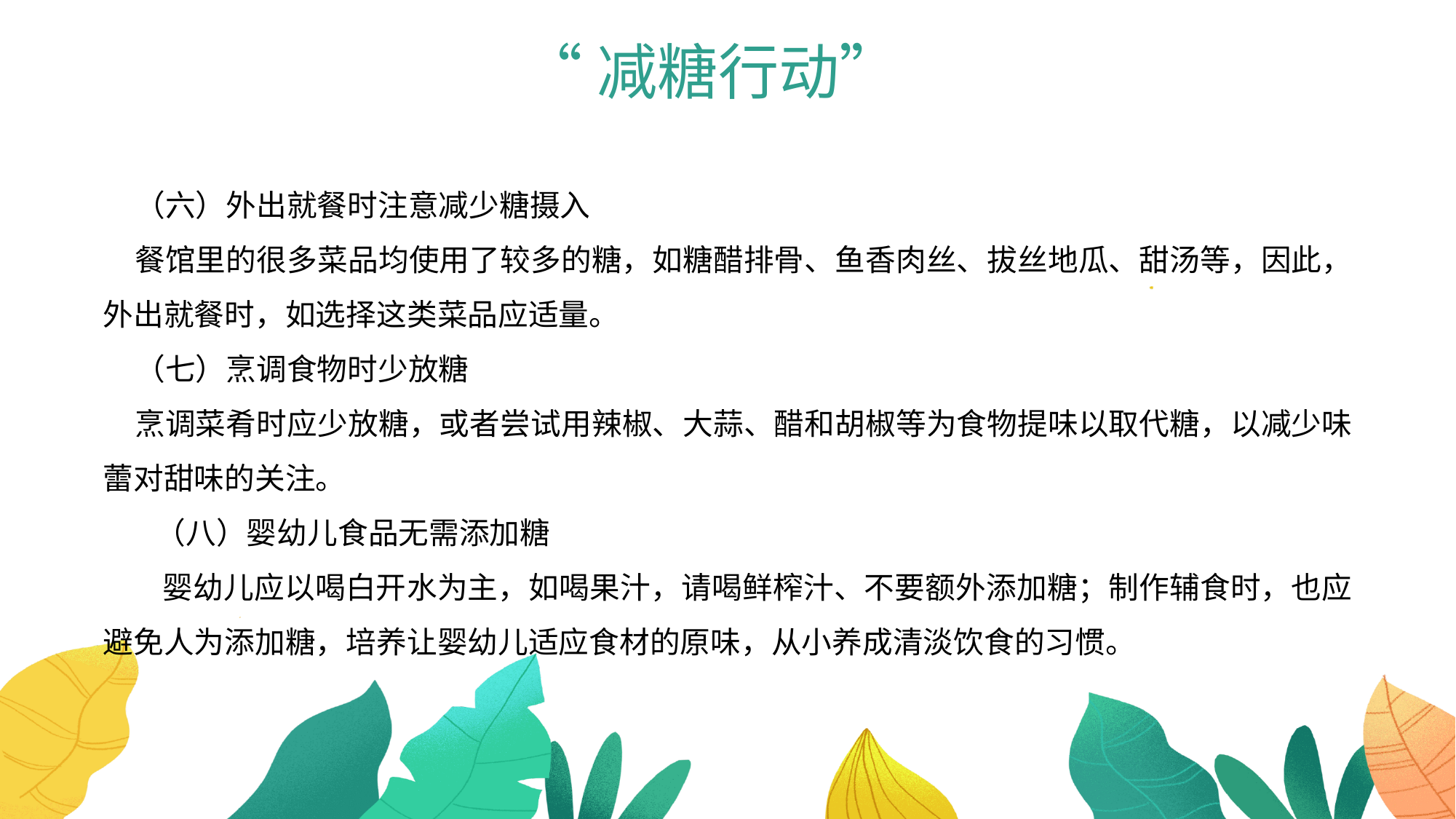

“减糖行动”
（六）外出就餐时注意减少糖摄入
餐馆里的很多菜品均使用了较多的糖，如糖醋排骨、鱼香肉丝、拔丝地瓜、甜汤等，因此，外出就餐时，如选择这类菜品应适量。
（七）烹调食物时少放糖
烹调菜肴时应少放糖，或者尝试用辣椒、大蒜、醋和胡椒等为食物提味以取代糖，以减少味蕾对甜味的关注。
  （八）婴幼儿食品无需添加糖
   婴幼儿应以喝白开水为主，如喝果汁，请喝鲜榨汁、不要额外添加糖；制作辅食时，也应避免人为添加糖，培养让婴幼儿适应食材的原味，从小养成清淡饮食的习惯。